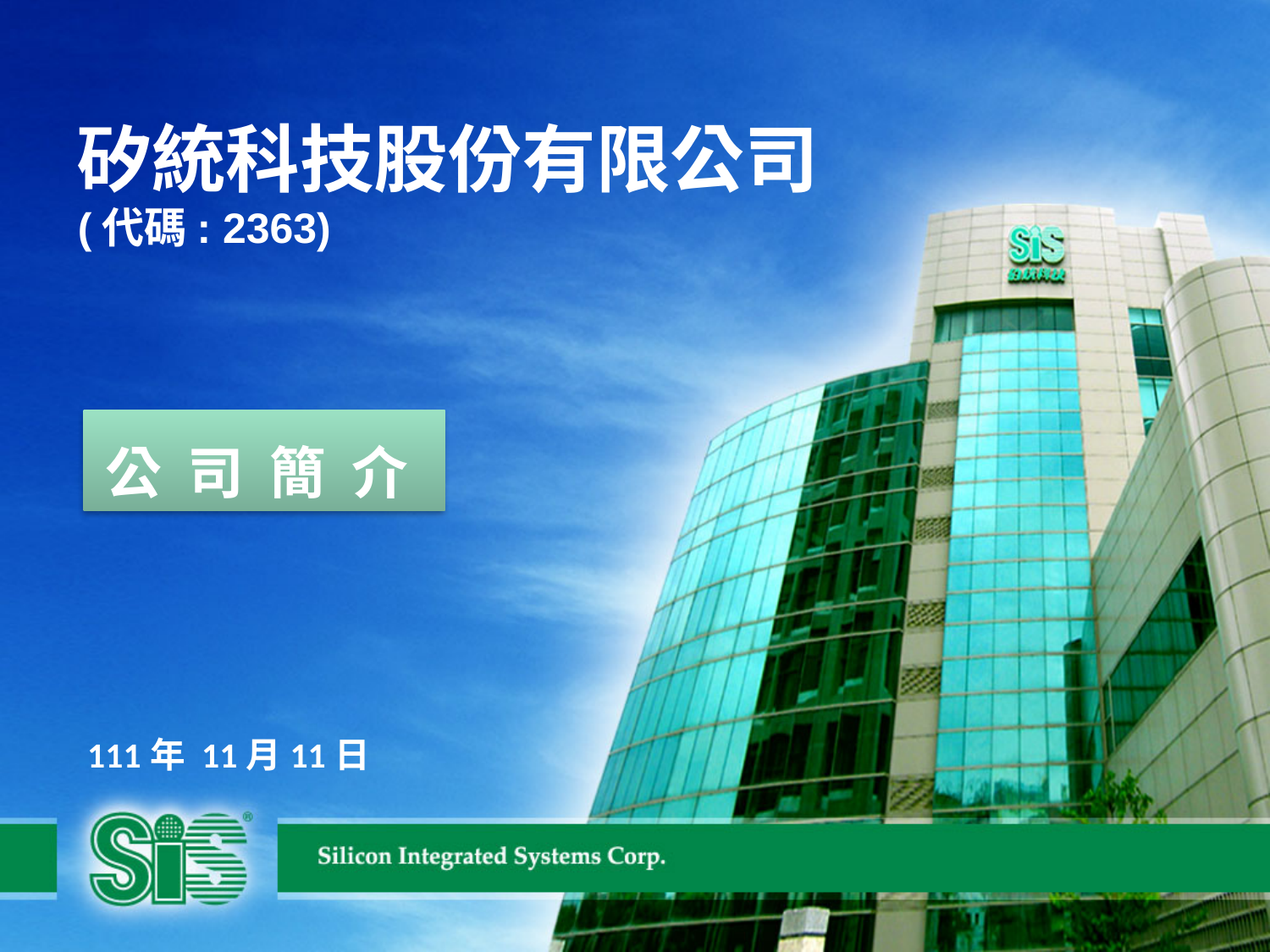

# 矽統科技股份有限公司 (代碼: 2363)
  公  司  簡  介

111年 11月11日